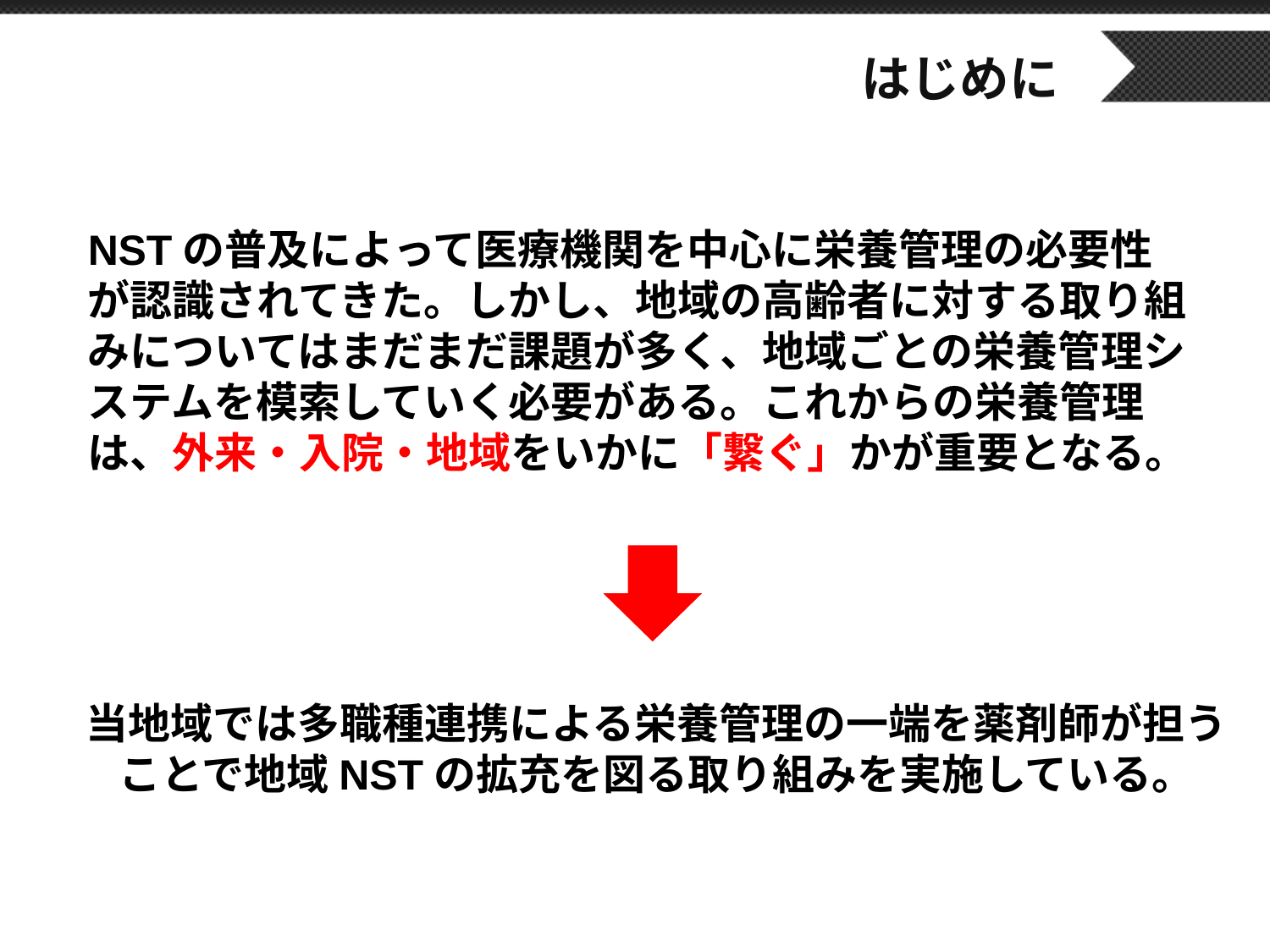

はじめに
NSTの普及によって医療機関を中心に栄養管理の必要性が認識されてきた。しかし、地域の高齢者に対する取り組みについてはまだまだ課題が多く、地域ごとの栄養管理システムを模索していく必要がある。これからの栄養管理は、外来・入院・地域をいかに「繋ぐ」かが重要となる。

当地域では多職種連携による栄養管理の一端を薬剤師が担うことで地域NSTの拡充を図る取り組みを実施している。